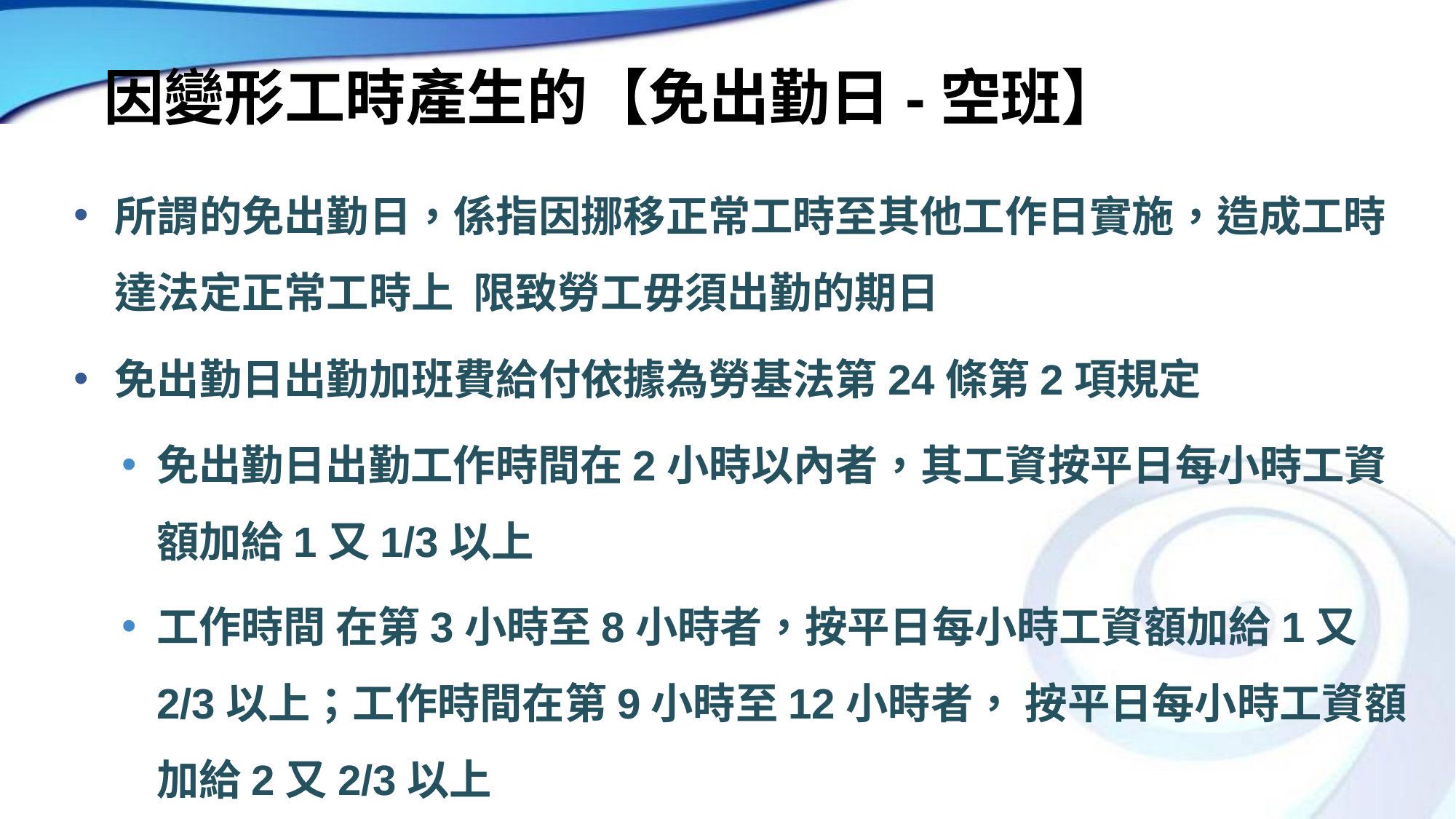

# 因變形工時產生的【免出勤日-空班】
所謂的免出勤日，係指因挪移正常工時至其他工作日實施，造成工時達法定正常工時上  限致勞工毋須出勤的期日
免出勤日出勤加班費給付依據為勞基法第24條第2項規定
免出勤日出勤工作時間在2小時以內者，其工資按平日每小時工資額加給1又1/3以上
工作時間 在第3小時至8小時者，按平日每小時工資額加給1又2/3以上；工作時間在第9小時至12小時者， 按平日每小時工資額加給2又2/3以上